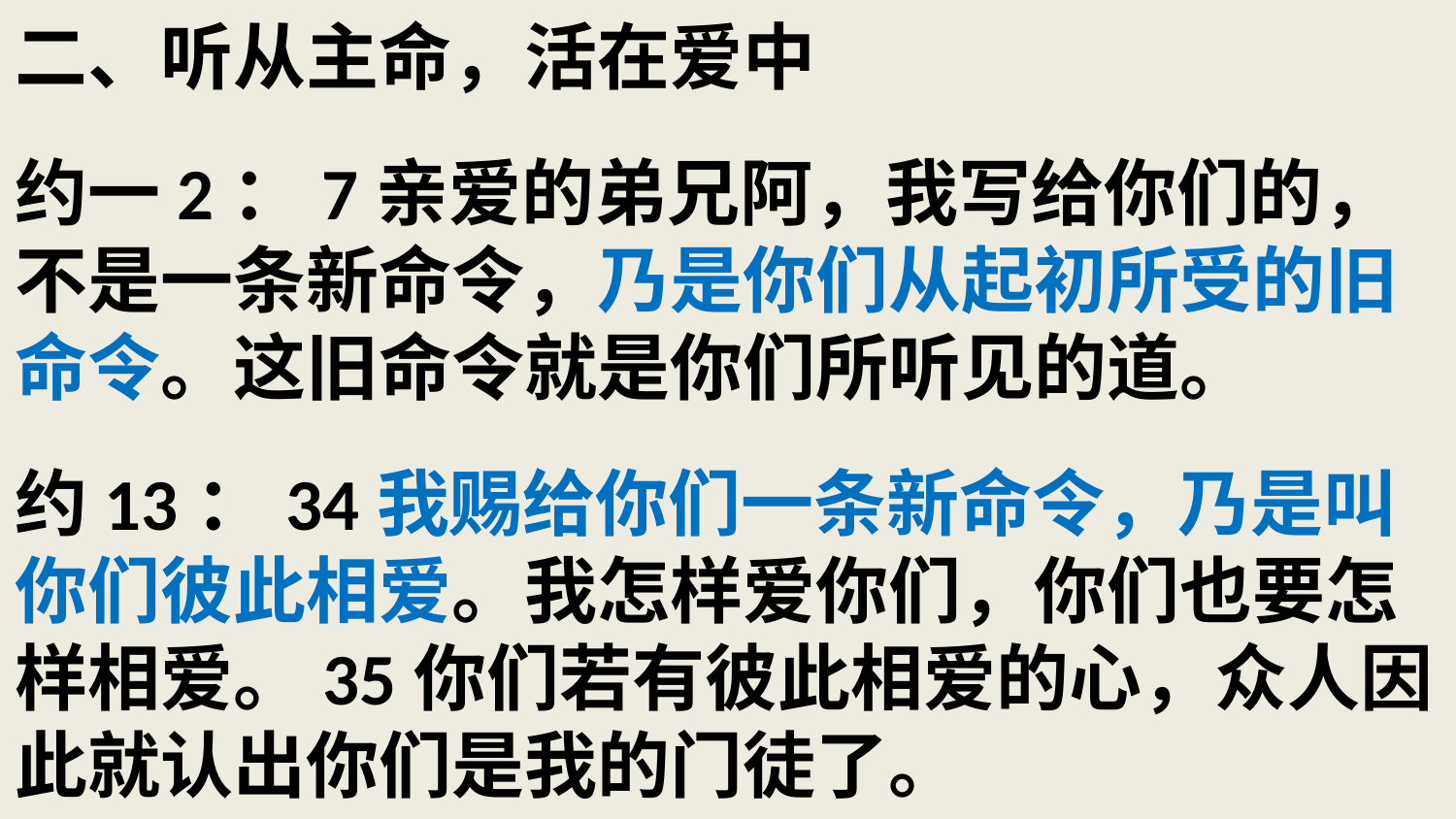

# 二、听从主命，活在爱中 约一2：7亲爱的弟兄阿，我写给你们的，不是一条新命令，乃是你们从起初所受的旧命令。这旧命令就是你们所听见的道。 约13：34我赐给你们一条新命令，乃是叫你们彼此相爱。我怎样爱你们，你们也要怎样相爱。35你们若有彼此相爱的心，众人因此就认出你们是我的门徒了。